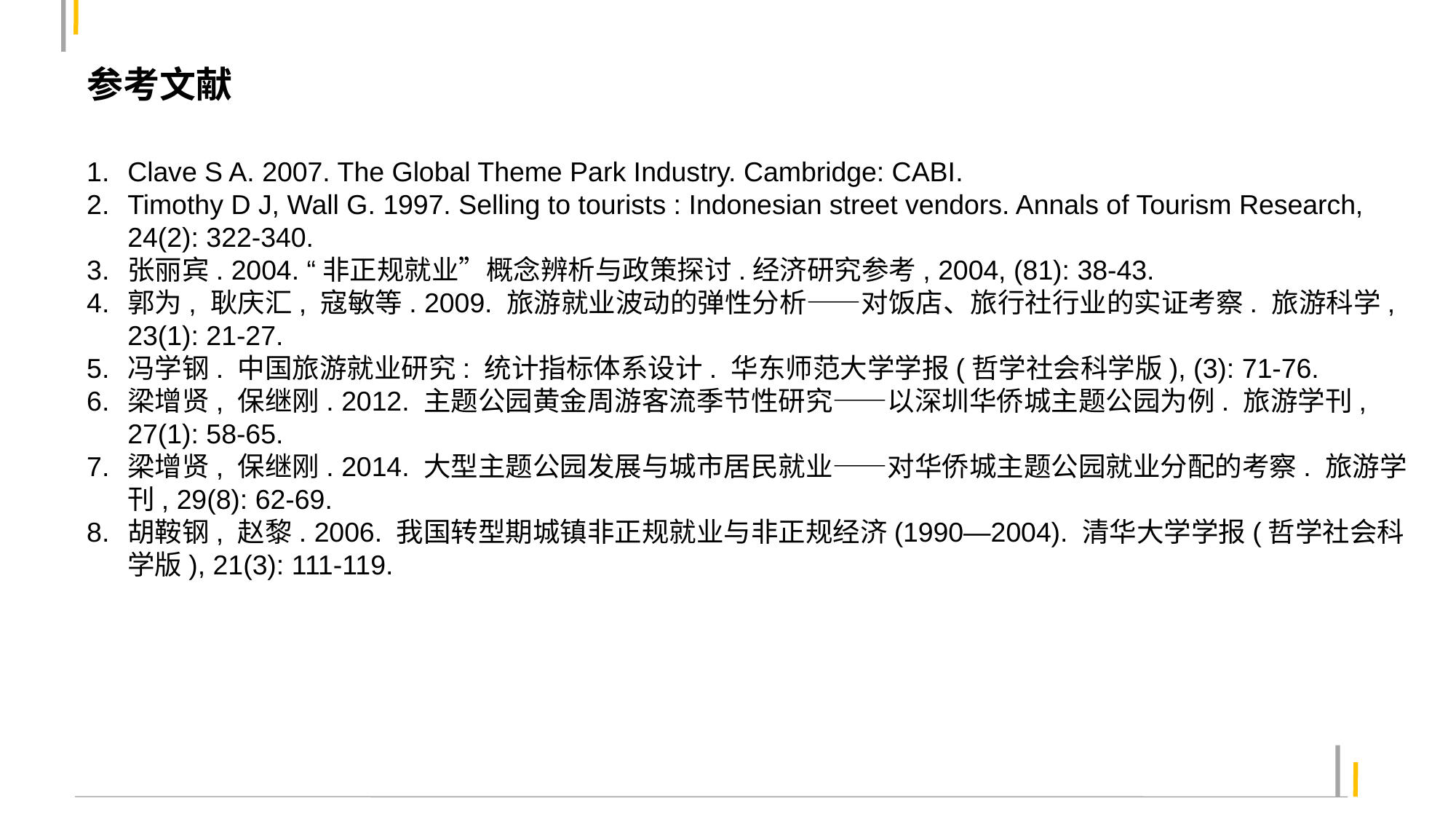

参考文献

Clave S A. 2007. The Global Theme Park Industry. Cambridge: CABI.
Timothy D J, Wall G. 1997. Selling to tourists : Indonesian street vendors. Annals of Tourism Research, 24(2): 322-340.
张丽宾. 2004. “非正规就业”概念辨析与政策探讨.经济研究参考, 2004, (81): 38-43.
郭为, 耿庆汇, 寇敏等. 2009. 旅游就业波动的弹性分析——对饭店、旅行社行业的实证考察. 旅游科学, 23(1): 21-27.
冯学钢. 中国旅游就业研究: 统计指标体系设计. 华东师范大学学报(哲学社会科学版), (3): 71-76.
梁增贤, 保继刚. 2012. 主题公园黄金周游客流季节性研究——以深圳华侨城主题公园为例. 旅游学刊, 27(1): 58-65.
梁增贤, 保继刚. 2014. 大型主题公园发展与城市居民就业——对华侨城主题公园就业分配的考察. 旅游学刊, 29(8): 62-69.
胡鞍钢, 赵黎. 2006. 我国转型期城镇非正规就业与非正规经济(1990—2004). 清华大学学报(哲学社会科学版), 21(3): 111-119.